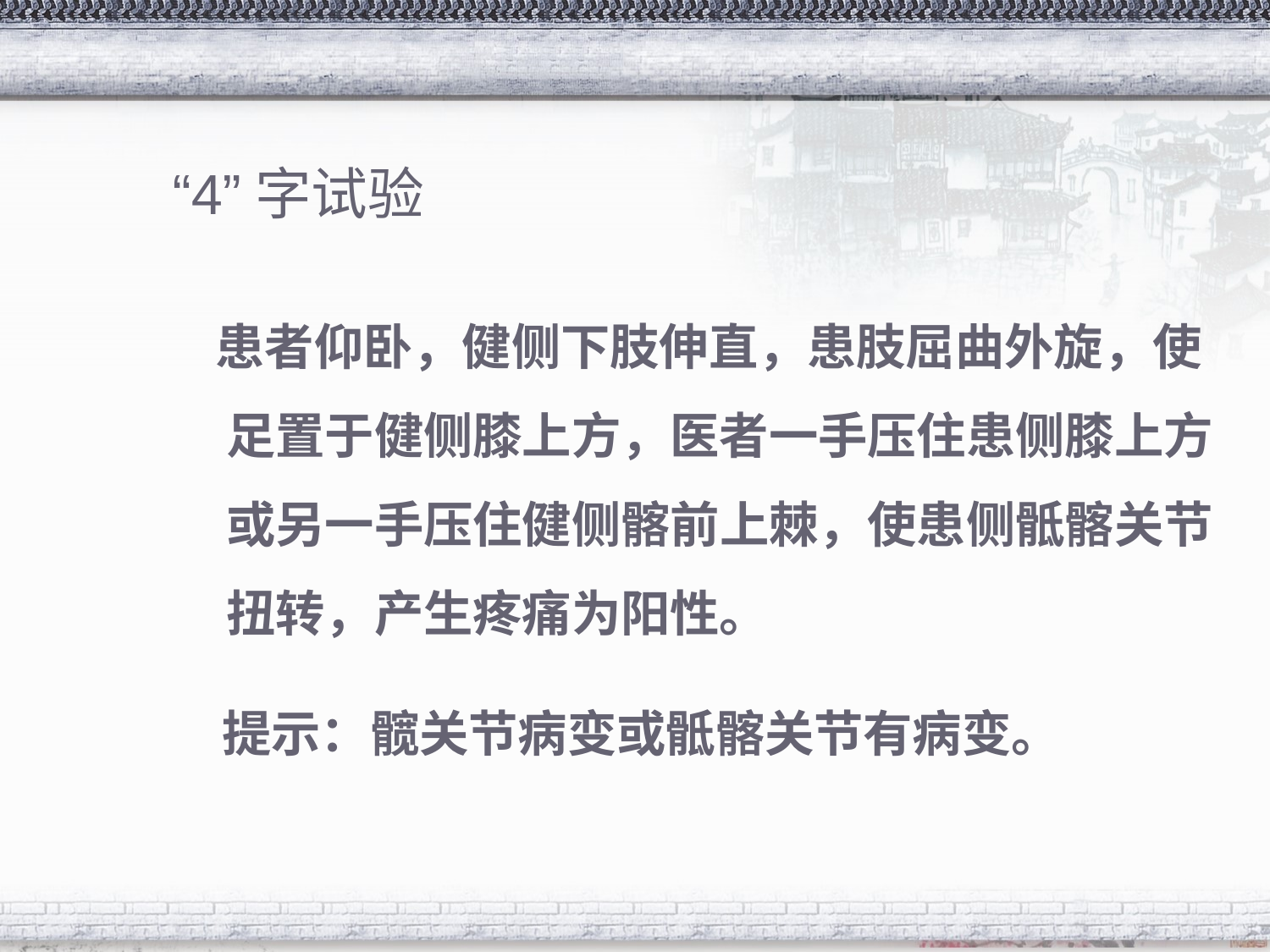

# “4”字试验
   患者仰卧，健侧下肢伸直，患肢屈曲外旋，使足置于健侧膝上方，医者一手压住患侧膝上方或另一手压住健侧髂前上棘，使患侧骶髂关节扭转，产生疼痛为阳性。
   提示：髋关节病变或骶髂关节有病变。